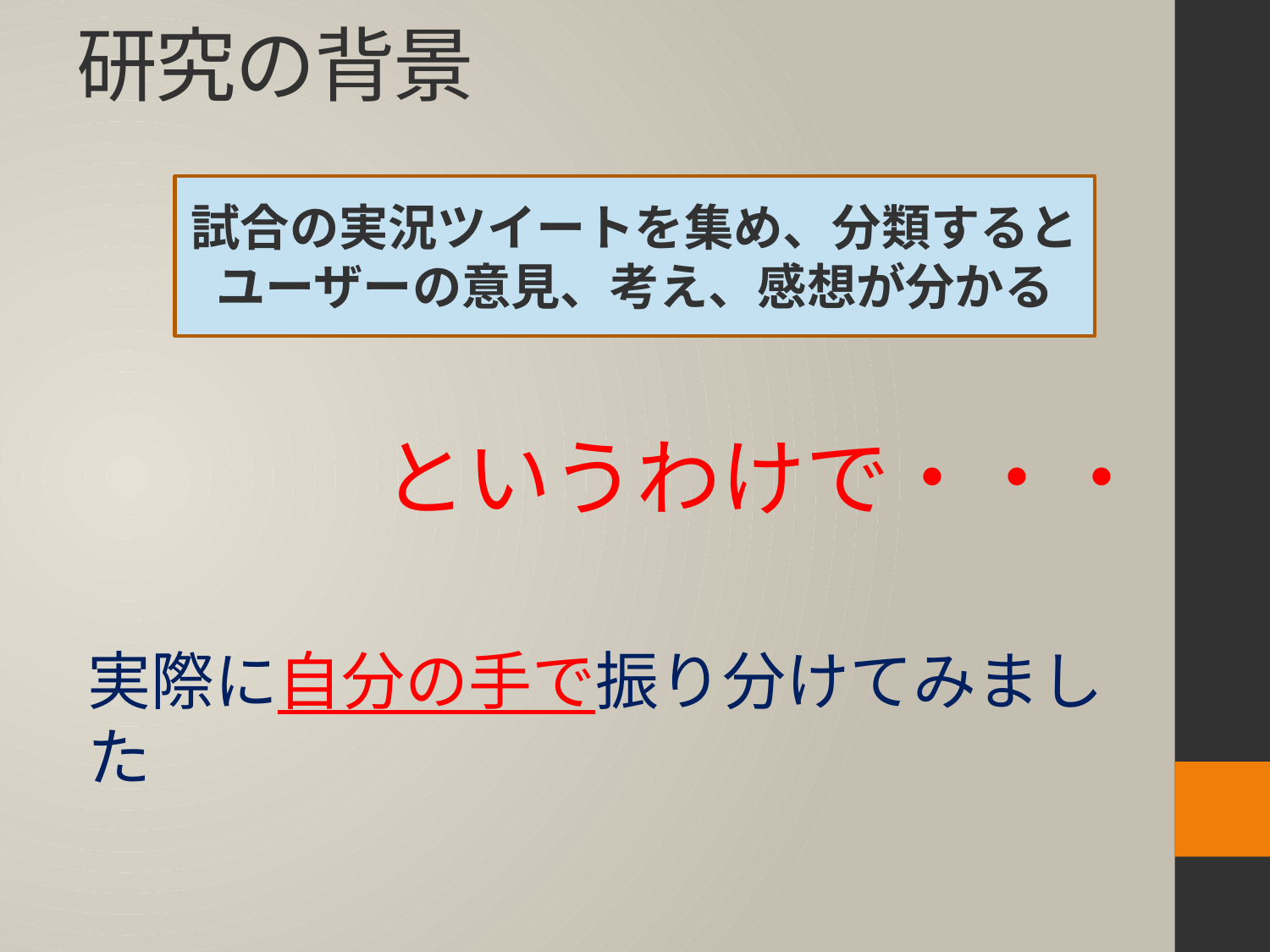

# 研究の背景

試合の実況ツイートを集め、分類すると
ユーザーの意見、考え、感想が分かる
というわけで・・・
実際に自分の手で振り分けてみました